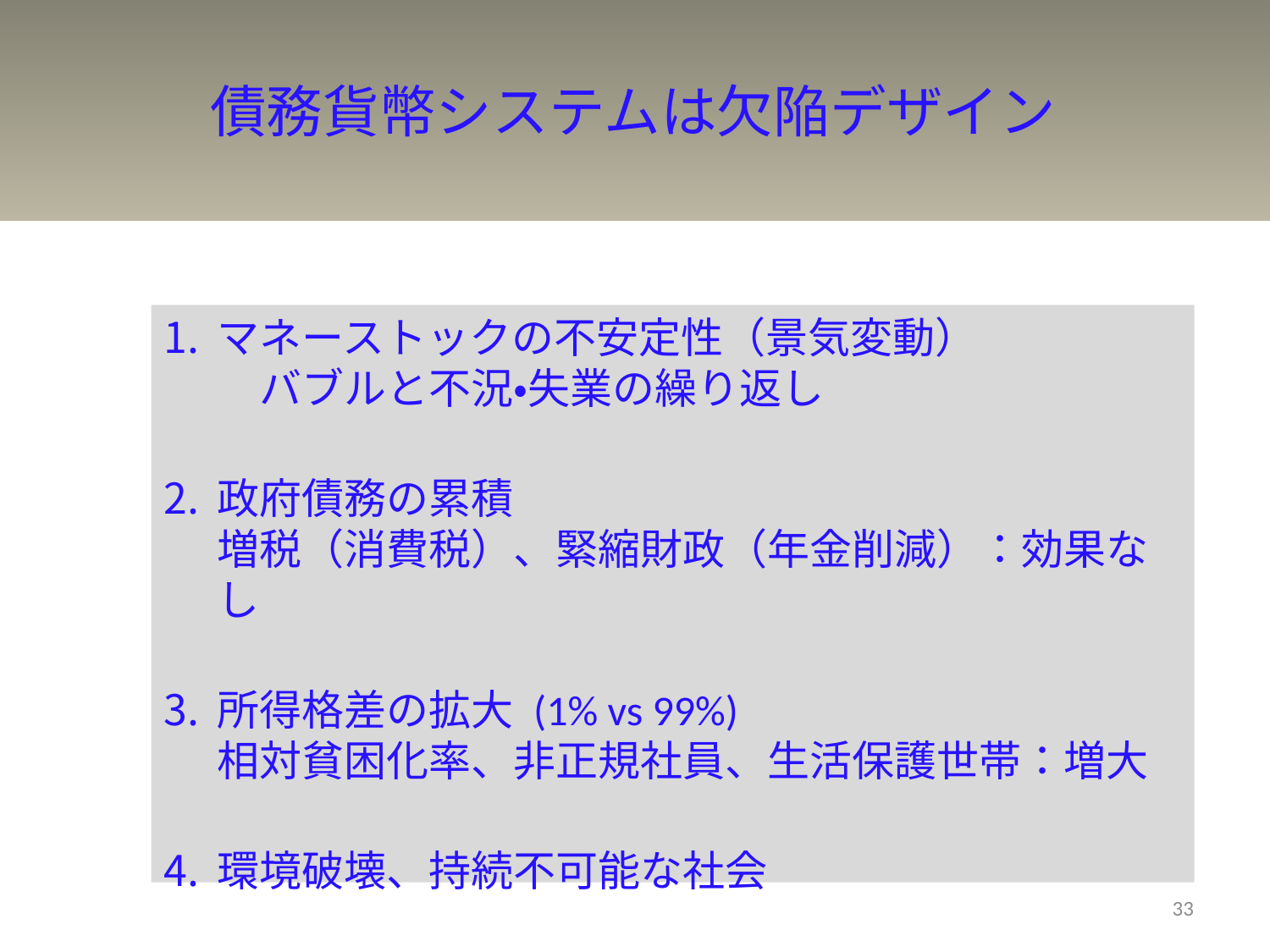

# 債務貨幣システムは欠陥デザイン
マネーストックの不安定性（景気変動）
　バブルと不況・失業の繰り返し
政府債務の累積
増税（消費税）、緊縮財政（年金削減）：効果なし
所得格差の拡大 (1% vs 99%)
相対貧困化率、非正規社員、生活保護世帯：増大
環境破壊、持続不可能な社会
33